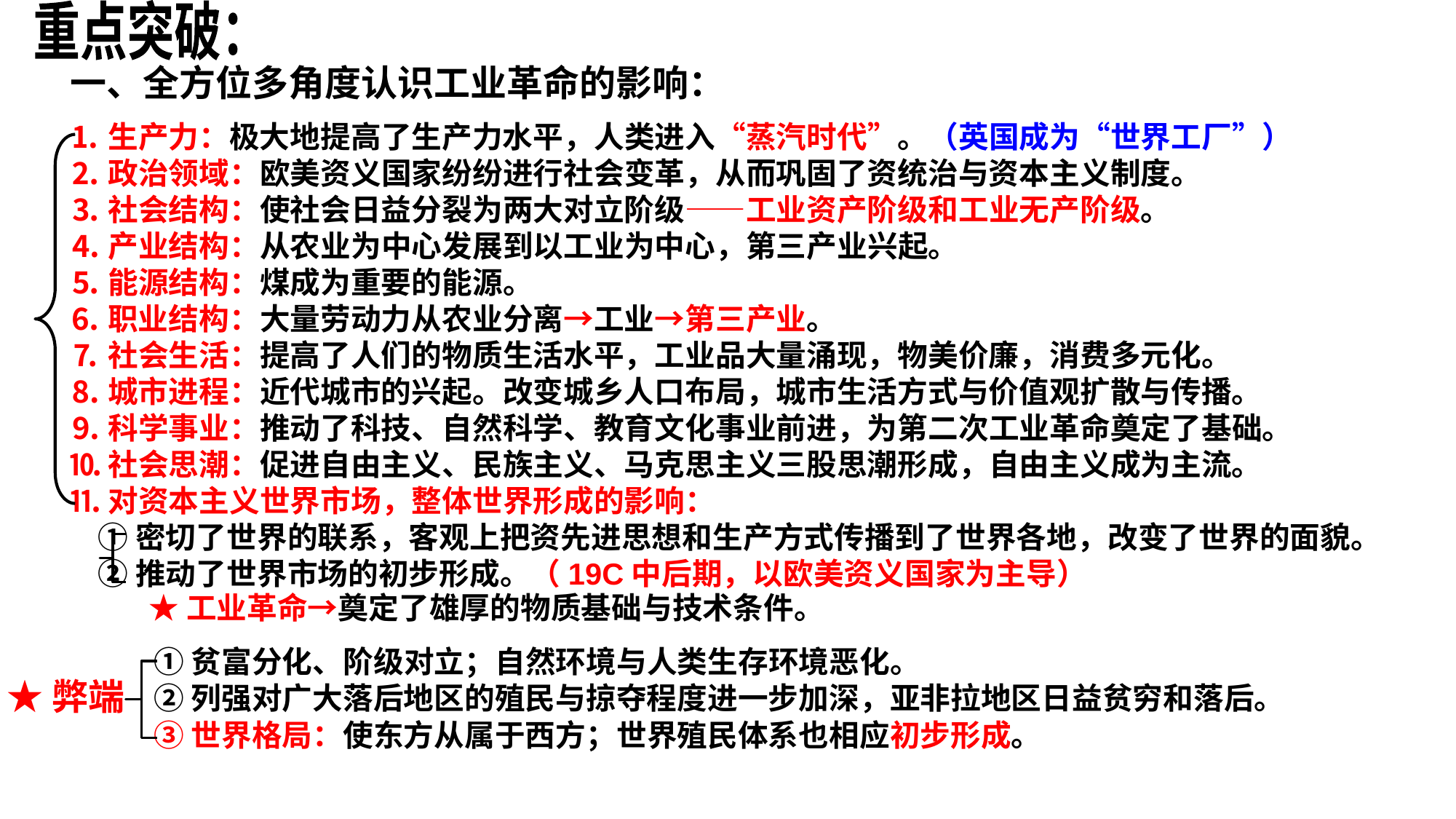

重点突破：
一、全方位多角度认识工业革命的影响：
⒈生产力：极大地提高了生产力水平，人类进入“蒸汽时代”。（英国成为“世界工厂”）
⒉政治领域：欧美资义国家纷纷进行社会变革，从而巩固了资统治与资本主义制度。
⒊社会结构：使社会日益分裂为两大对立阶级——工业资产阶级和工业无产阶级。
⒋产业结构：从农业为中心发展到以工业为中心，第三产业兴起。
⒌能源结构：煤成为重要的能源。
⒍职业结构：大量劳动力从农业分离→工业→第三产业。
⒎社会生活：提高了人们的物质生活水平，工业品大量涌现，物美价廉，消费多元化。
⒏城市进程：近代城市的兴起。改变城乡人口布局，城市生活方式与价值观扩散与传播。
⒐科学事业：推动了科技、自然科学、教育文化事业前进，为第二次工业革命奠定了基础。
⒑社会思潮：促进自由主义、民族主义、马克思主义三股思潮形成，自由主义成为主流。
⒒对资本主义世界市场，整体世界形成的影响：
    ①密切了世界的联系，客观上把资先进思想和生产方式传播到了世界各地，改变了世界的面貌。
    ②推动了世界市场的初步形成。（19C中后期，以欧美资义国家为主导）

★工业革命→奠定了雄厚的物质基础与技术条件。
①贫富分化、阶级对立；自然环境与人类生存环境恶化。
②列强对广大落后地区的殖民与掠夺程度进一步加深，亚非拉地区日益贫穷和落后。
③世界格局：使东方从属于西方；世界殖民体系也相应初步形成。

★弊端